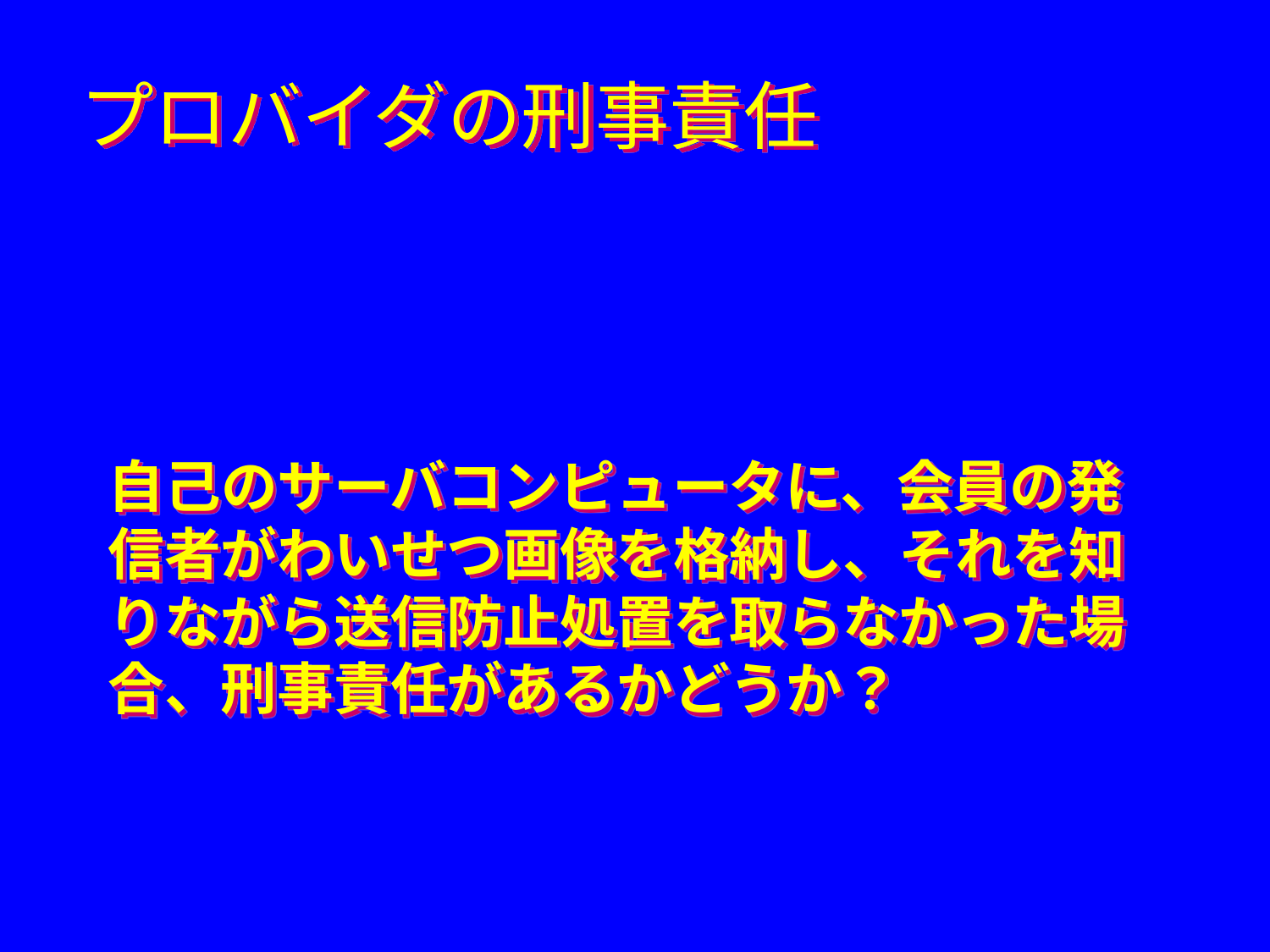

# プロバイダの刑事責任
自己のサーバコンピュータに、会員の発信者がわいせつ画像を格納し、それを知りながら送信防止処置を取らなかった場合、刑事責任があるかどうか？